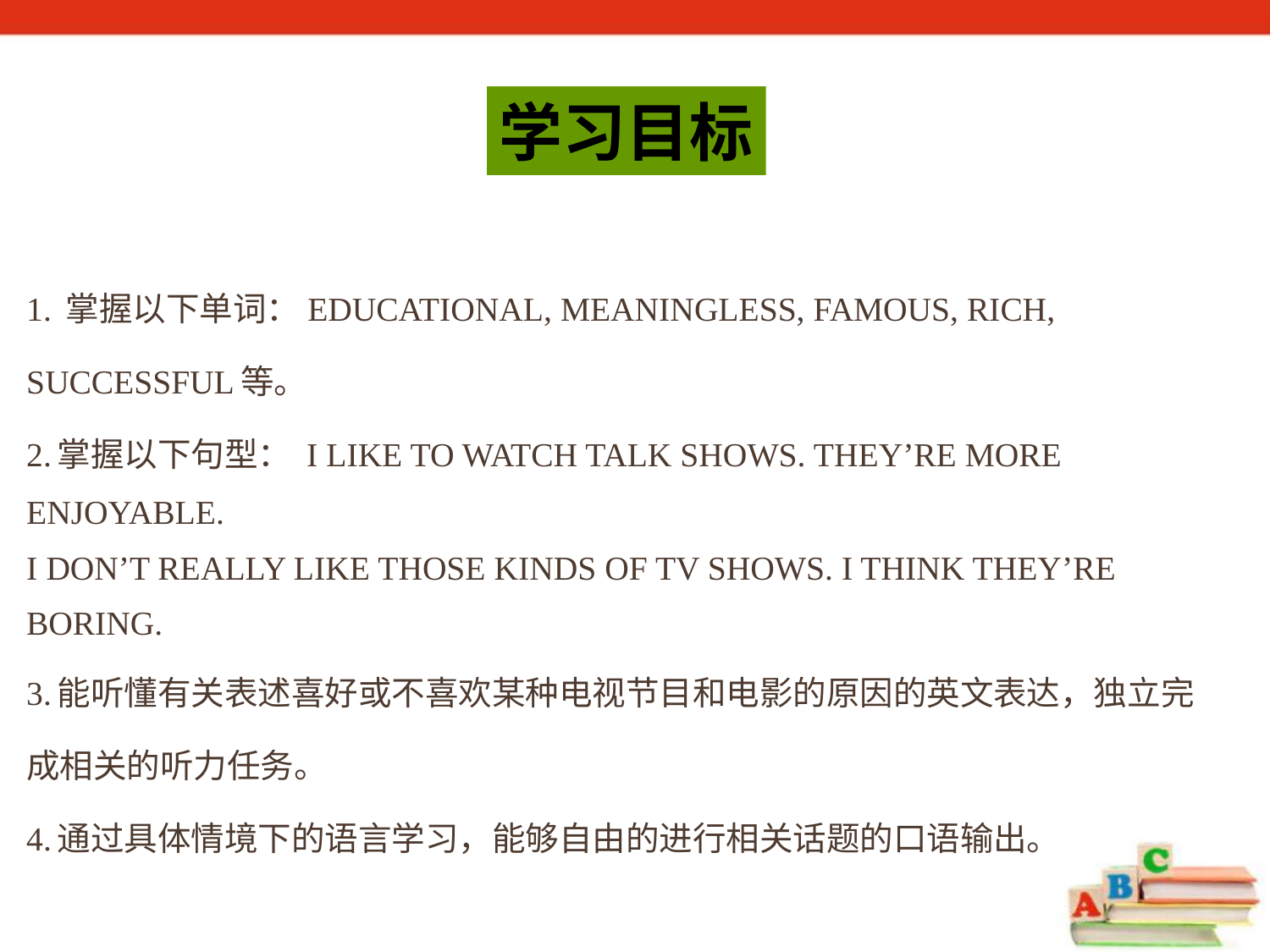

学习目标
# 1. 掌握以下单词：educational, meaningless, famous, rich, successful等。 2.掌握以下句型： I like to watch talk shows. They’re more enjoyable. I don’t really like those kinds of TV shows. I think they’re boring. 3.能听懂有关表述喜好或不喜欢某种电视节目和电影的原因的英文表达，独立完成相关的听力任务。 4.通过具体情境下的语言学习，能够自由的进行相关话题的口语输出。